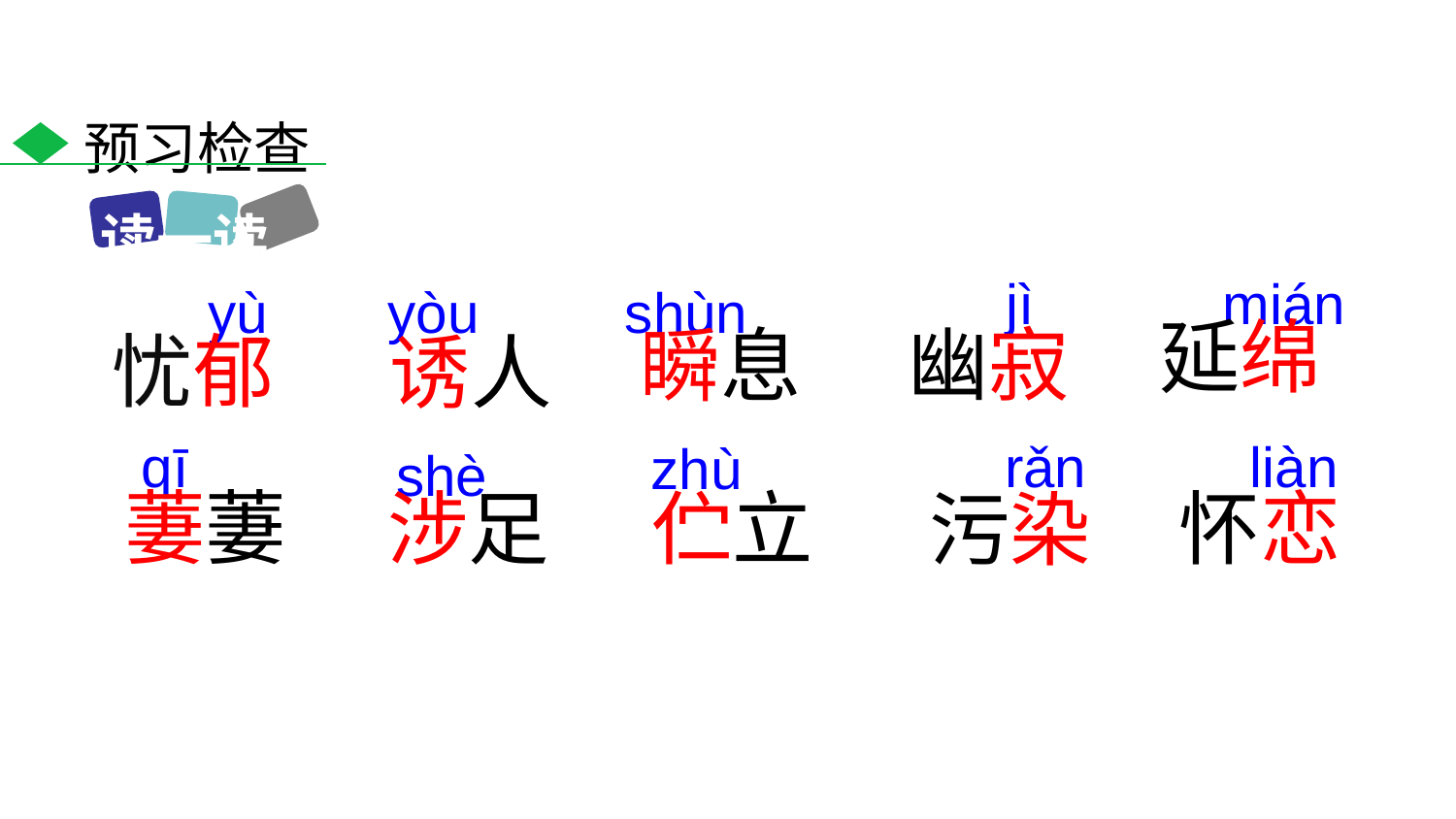

预习检查

读一读

jì
mián
yù
yòu
shùn
延绵
幽寂
瞬息
忧郁
诱人
qī
rǎn
liàn
zhù
shè
萋萋
涉足
伫立
怀恋
污染